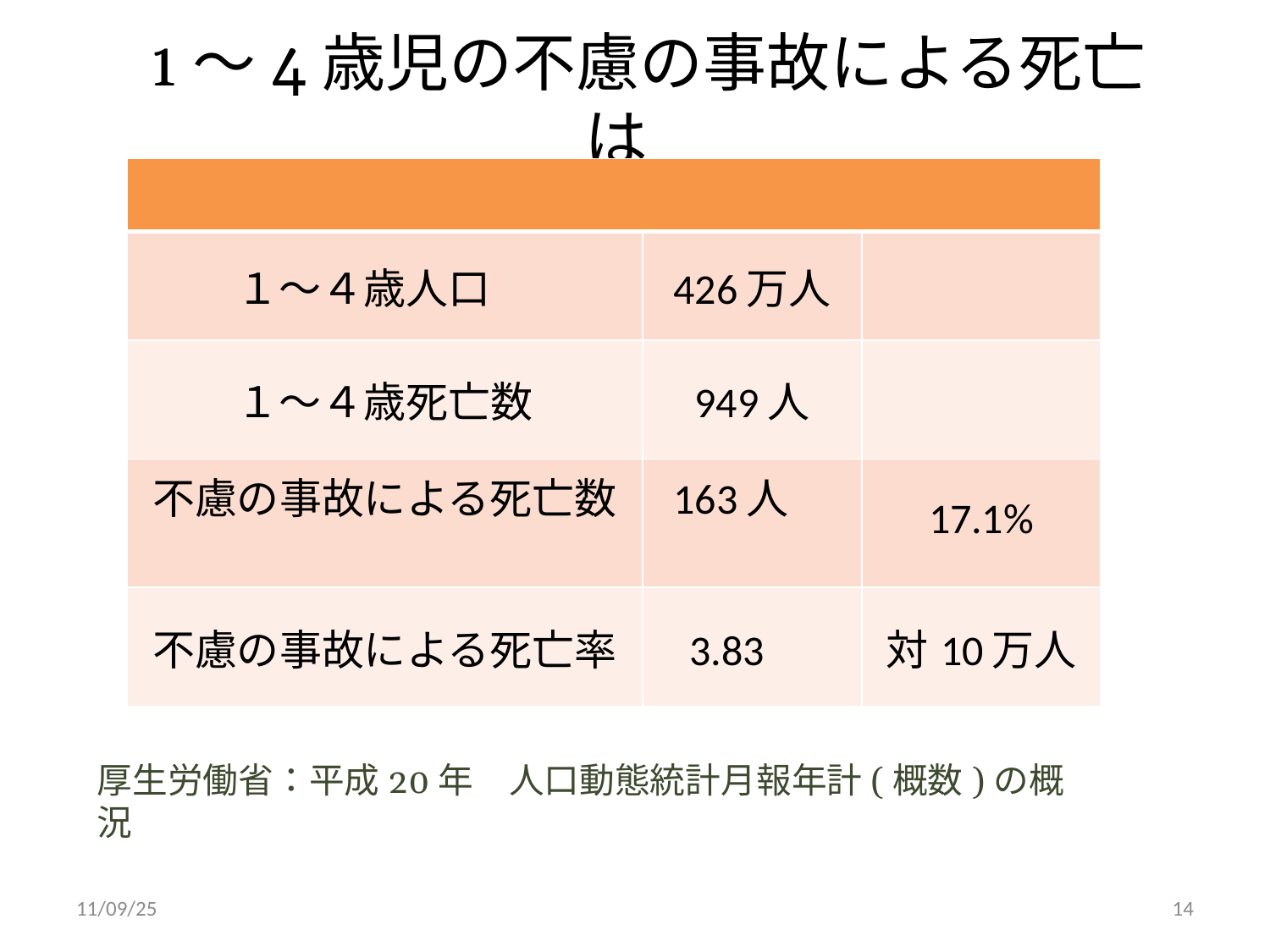

# 1〜4歳児の不慮の事故による死亡は
|  |  |  |
| --- | --- | --- |
| １〜４歳人口 | 426万人 |  |
| １〜４歳死亡数 | 949人 |  |
| 不慮の事故による死亡数 | 163人 | 17.1% |
| 不慮の事故による死亡率 | 3.83 | 対10万人 |
厚生労働省：平成20年　人口動態統計月報年計(概数)の概況
11/09/25
14